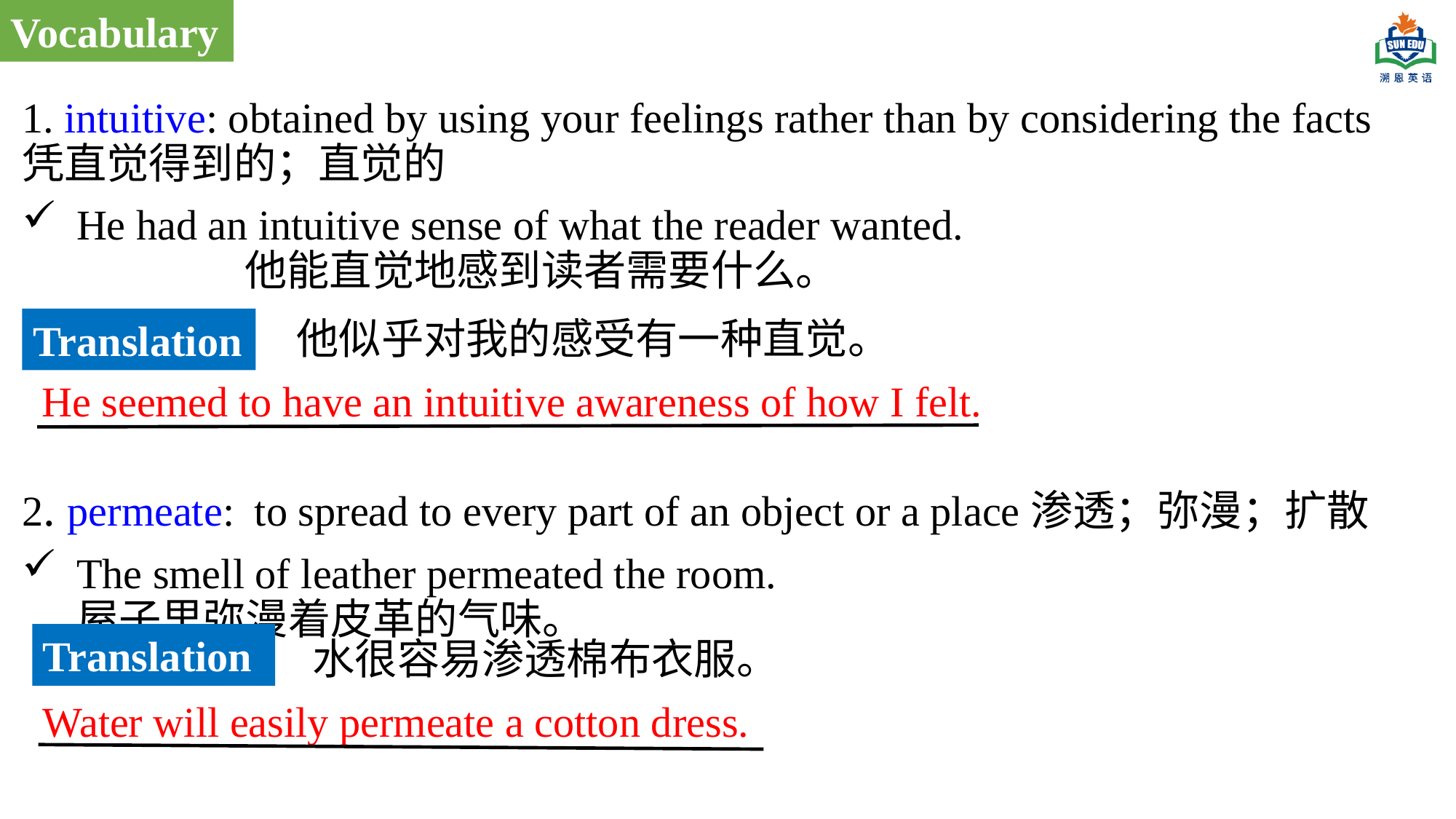

Vocabulary
1. intuitive: obtained by using your feelings rather than by considering the facts凭直觉得到的；直觉的
He had an intuitive sense of what the reader wanted.                                                           他能直觉地感到读者需要什么。

2. permeate:  to spread to every part of an object or a place渗透；弥漫；扩散
The smell of leather permeated the room.                                                          屋子里弥漫着皮革的气味。
他似乎对我的感受有一种直觉。
Translation
He seemed to have an intuitive awareness of how I felt.
Translation
水很容易渗透棉布衣服。
Water will easily permeate a cotton dress.